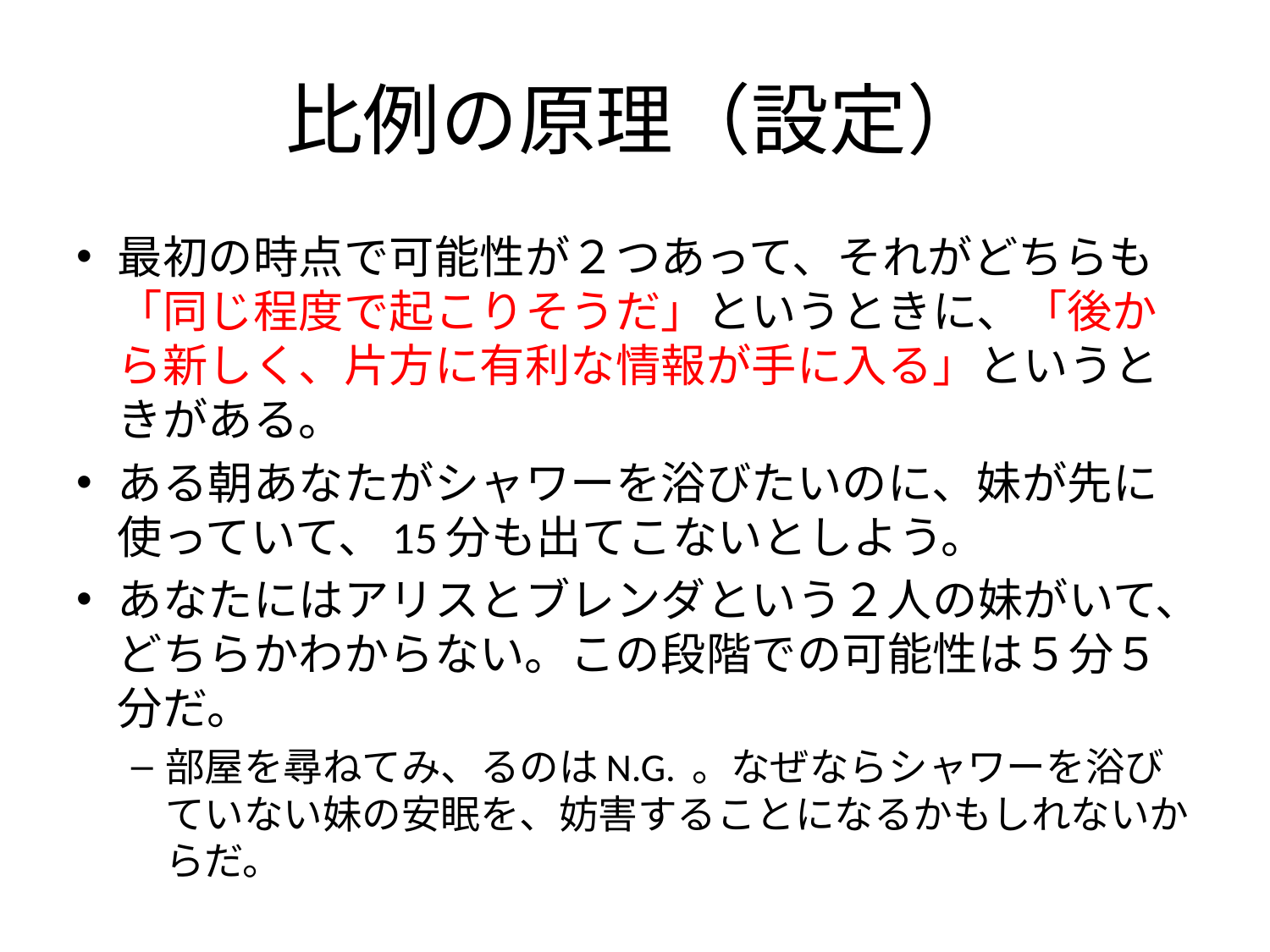

# 比例の原理（設定）
最初の時点で可能性が２つあって、それがどちらも「同じ程度で起こりそうだ」というときに、「後から新しく、片方に有利な情報が手に入る」というときがある。
ある朝あなたがシャワーを浴びたいのに、妹が先に使っていて、15分も出てこないとしよう。
あなたにはアリスとブレンダという２人の妹がいて、どちらかわからない。この段階での可能性は５分５分だ。
部屋を尋ねてみ、るのはN.G. 。なぜならシャワーを浴びていない妹の安眠を、妨害することになるかもしれないからだ。